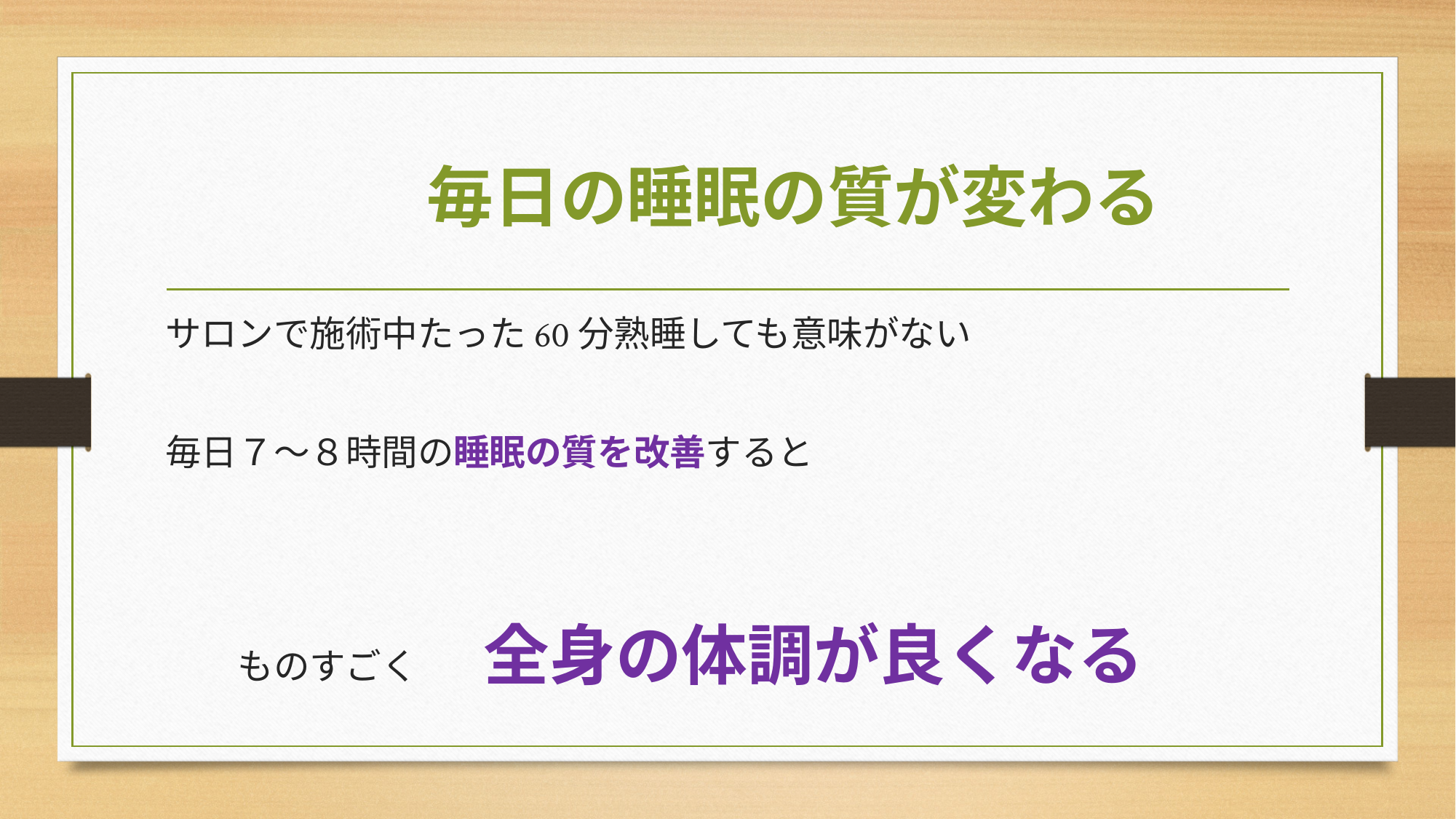

# 毎日の睡眠の質が変わる
サロンで施術中たった60分熟睡しても意味がない

毎日７～８時間の睡眠の質を改善すると

　　ものすごく　全身の体調が良くなる